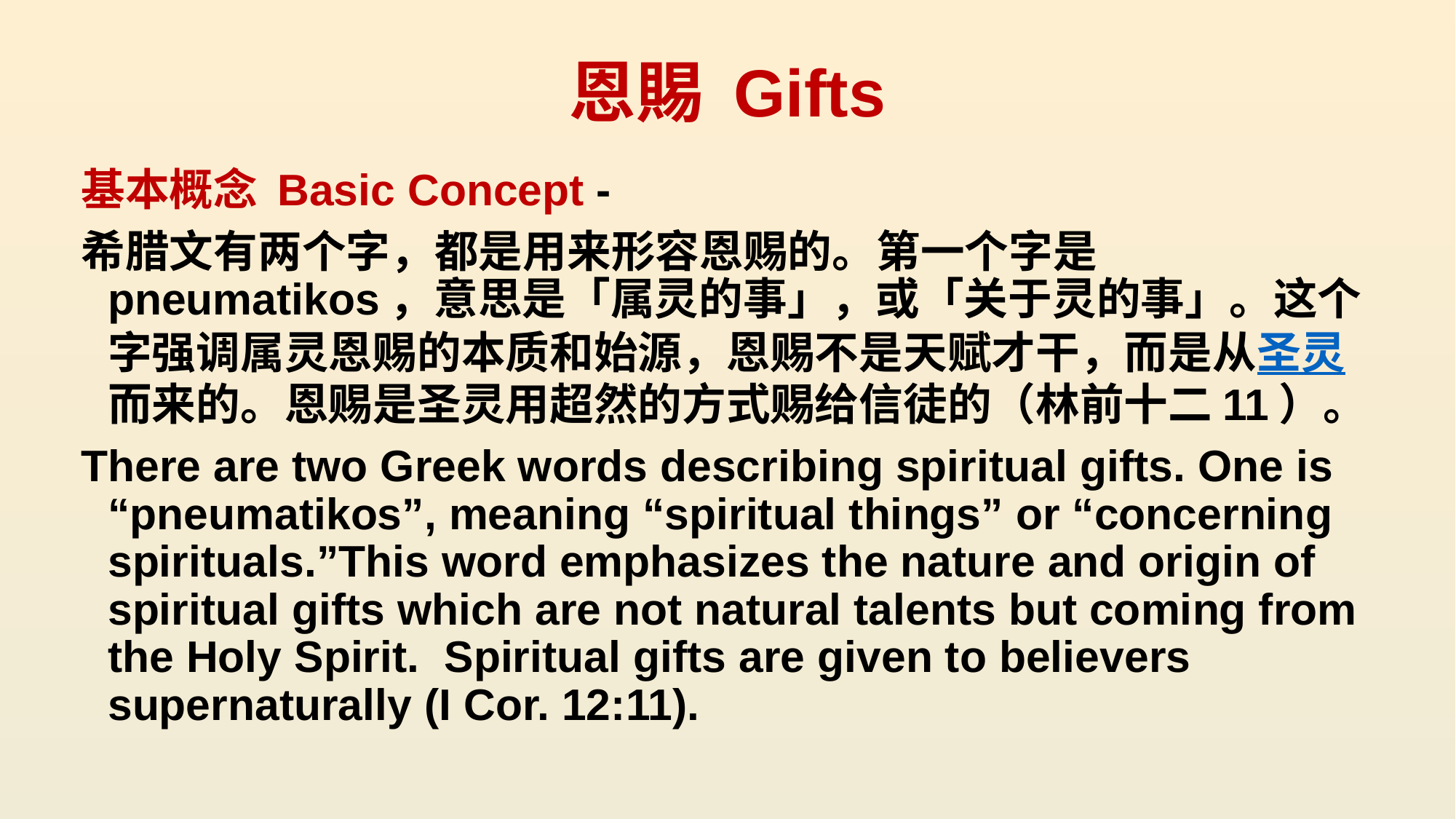

# 恩賜 Gifts
基本概念 Basic Concept -
希腊文有两个字，都是用来形容恩赐的。第一个字是pneumatikos，意思是「属灵的事」，或「关于灵的事」。这个字强调属灵恩赐的本质和始源，恩赐不是天赋才干，而是从圣灵而来的。恩赐是圣灵用超然的方式赐给信徒的（林前十二11）。
There are two Greek words describing spiritual gifts. One is “pneumatikos”, meaning “spiritual things” or “concerning spirituals.”This word emphasizes the nature and origin of spiritual gifts which are not natural talents but coming from the Holy Spirit.  Spiritual gifts are given to believers supernaturally (I Cor. 12:11).